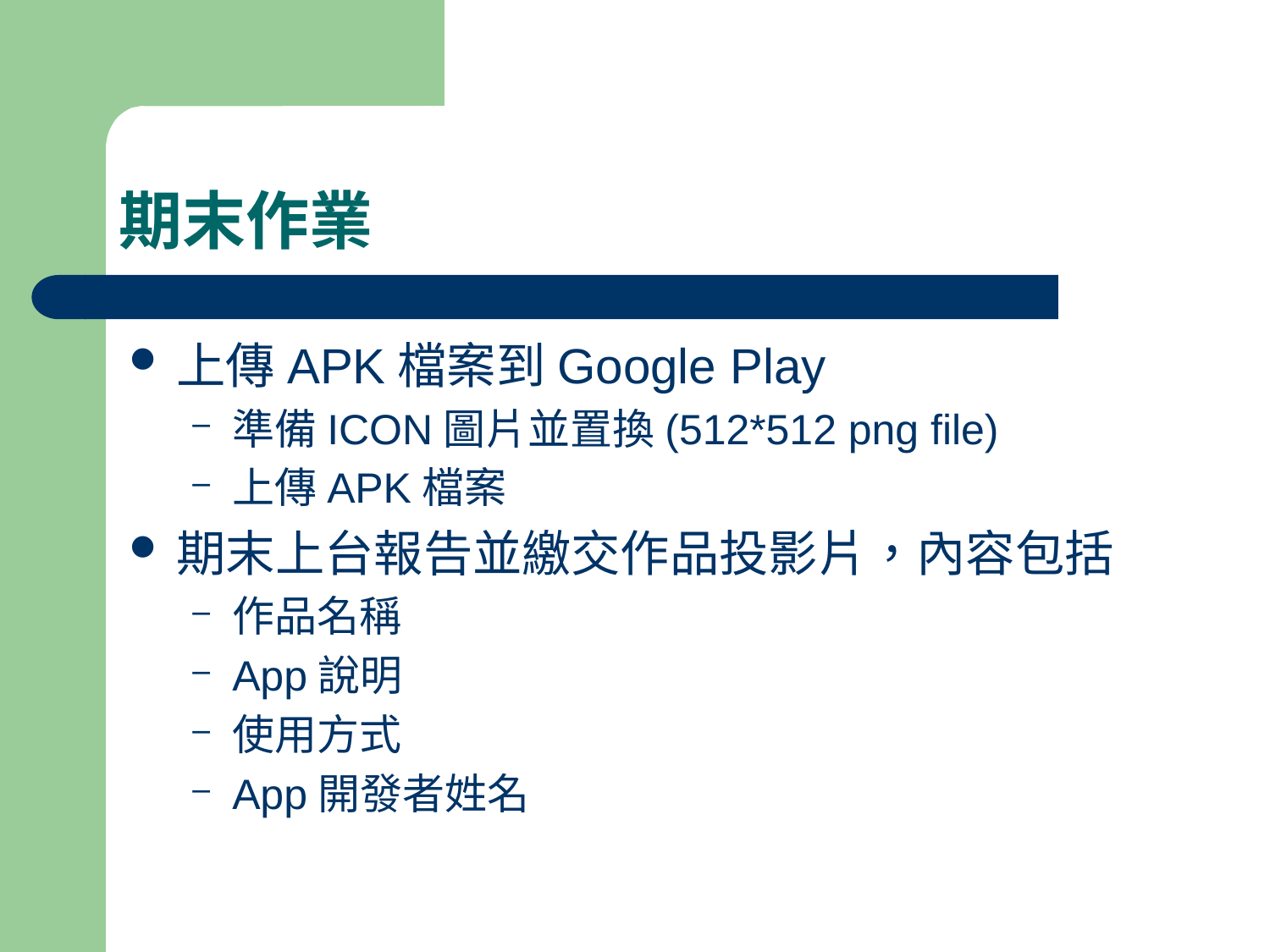

# 期末作業
上傳APK檔案到Google Play
準備ICON圖片並置換(512*512 png file)
上傳APK檔案
期末上台報告並繳交作品投影片，內容包括
作品名稱
App說明
使用方式
App開發者姓名